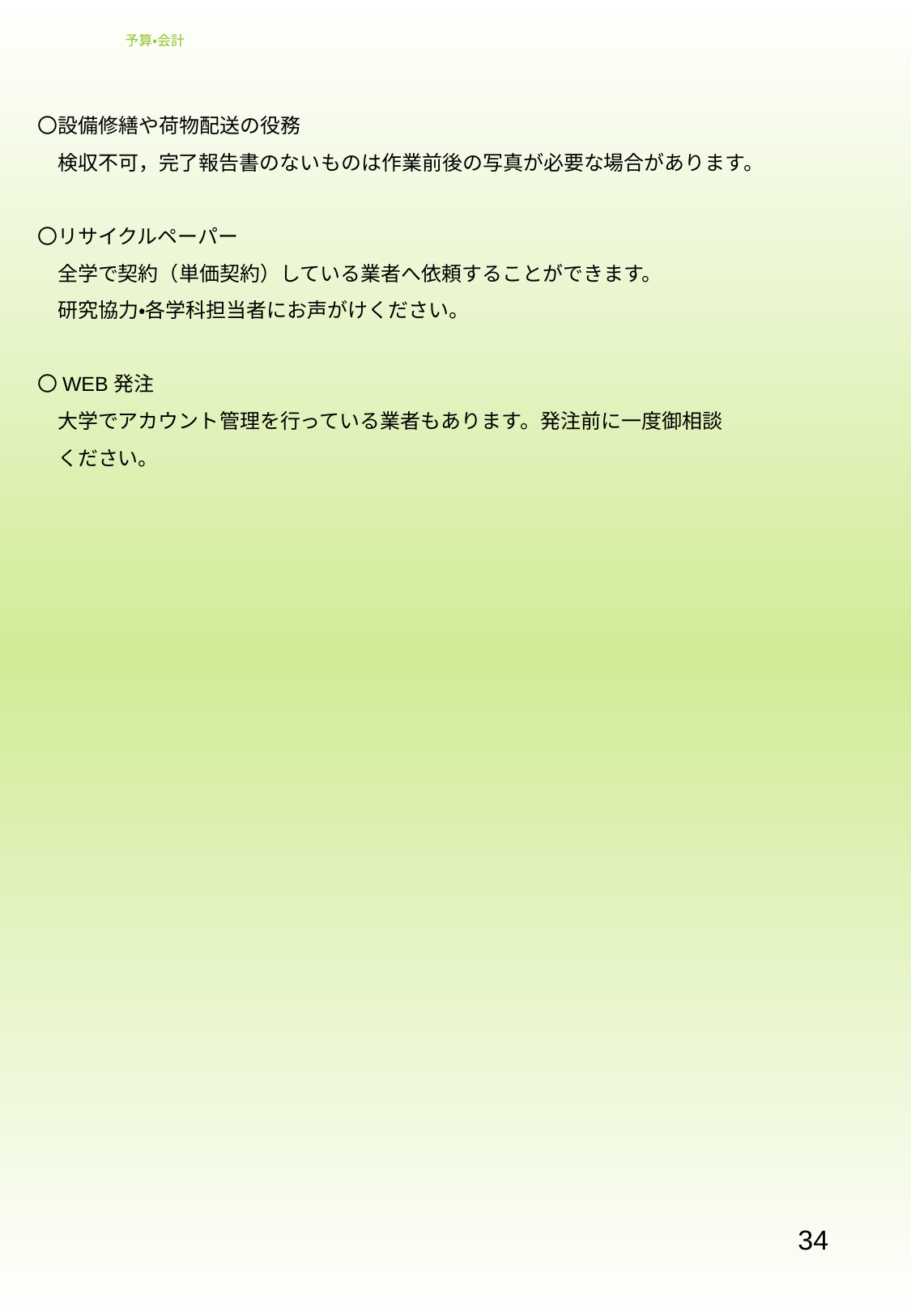

# 予算・会計
〇設備修繕や荷物配送の役務
　検収不可，完了報告書のないものは作業前後の写真が必要な場合があります。

〇リサイクルペーパー
　全学で契約（単価契約）している業者へ依頼することができます。
　研究協力・各学科担当者にお声がけください。

〇WEB発注
　大学でアカウント管理を行っている業者もあります。発注前に一度御相談
　ください。
34